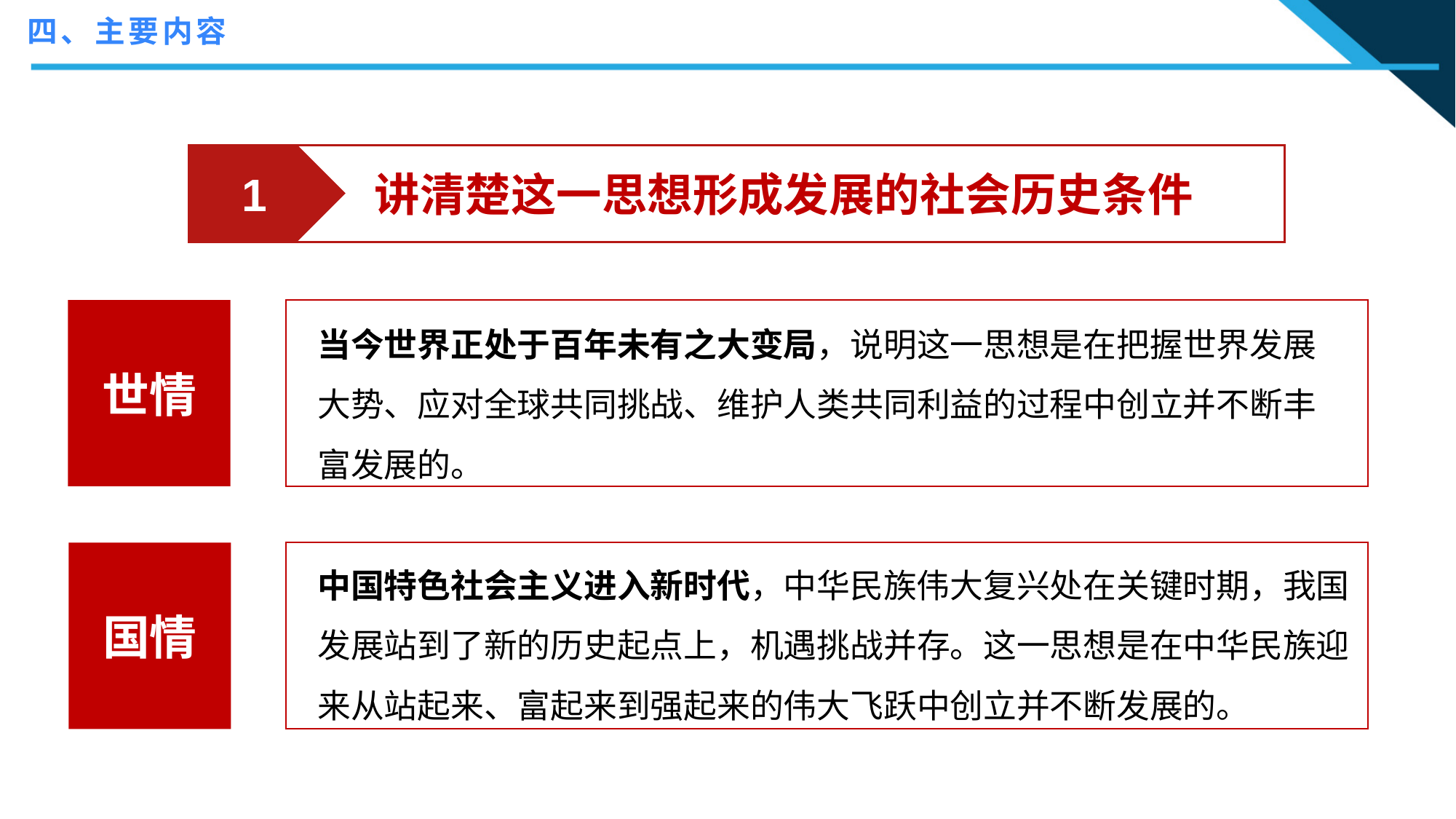

四、主要内容

1
讲清楚这一思想形成发展的社会历史条件
当今世界正处于百年未有之大变局，说明这一思想是在把握世界发展大势、应对全球共同挑战、维护人类共同利益的过程中创立并不断丰富发展的。
世情

中国特色社会主义进入新时代，中华民族伟大复兴处在关键时期，我国发展站到了新的历史起点上，机遇挑战并存。这一思想是在中华民族迎来从站起来、富起来到强起来的伟大飞跃中创立并不断发展的。

国情